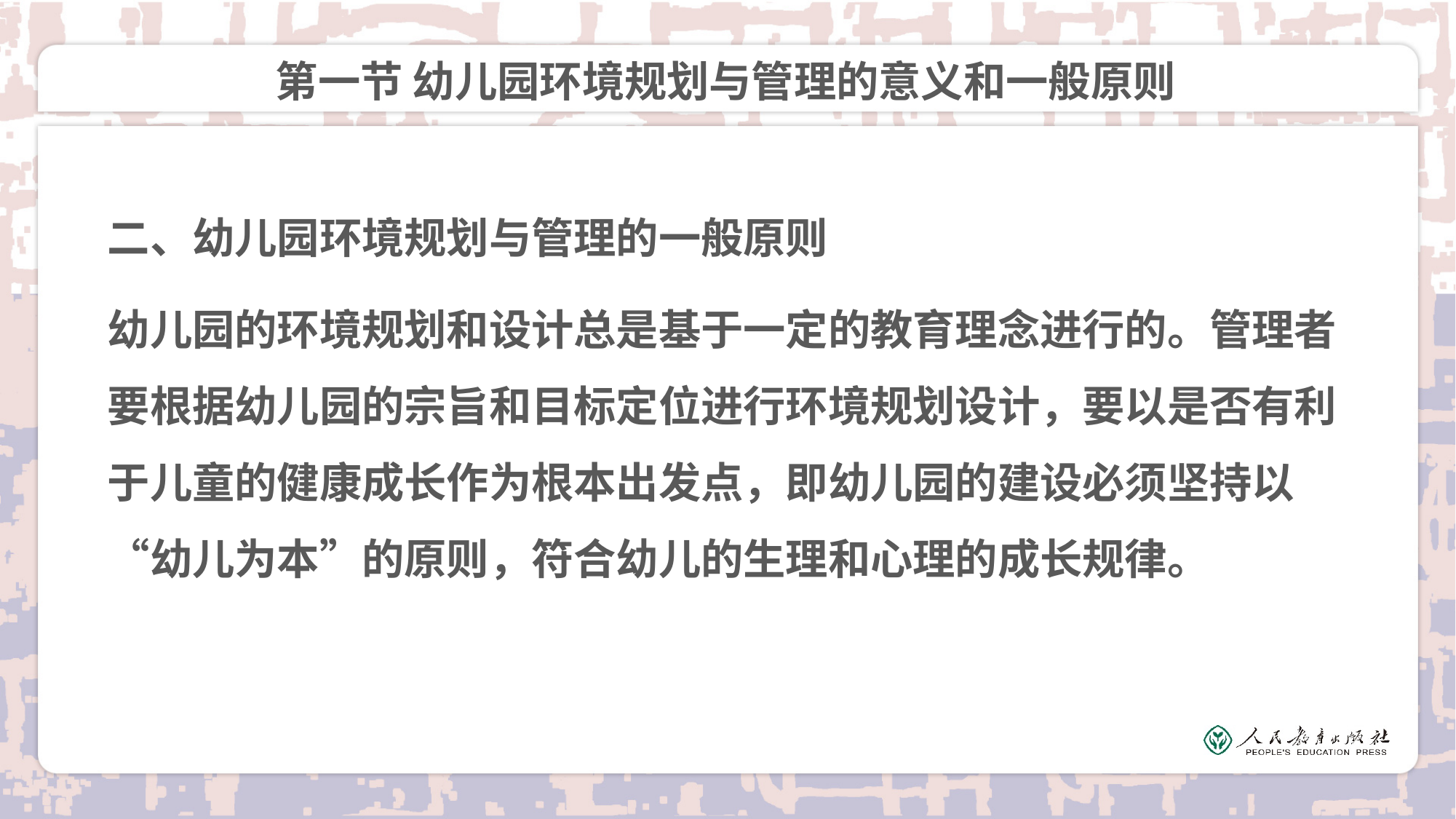

# 第一节 幼儿园环境规划与管理的意义和一般原则
二、幼儿园环境规划与管理的一般原则
幼儿园的环境规划和设计总是基于一定的教育理念进行的。管理者要根据幼儿园的宗旨和目标定位进行环境规划设计，要以是否有利于儿童的健康成长作为根本出发点，即幼儿园的建设必须坚持以“幼儿为本”的原则，符合幼儿的生理和心理的成长规律。